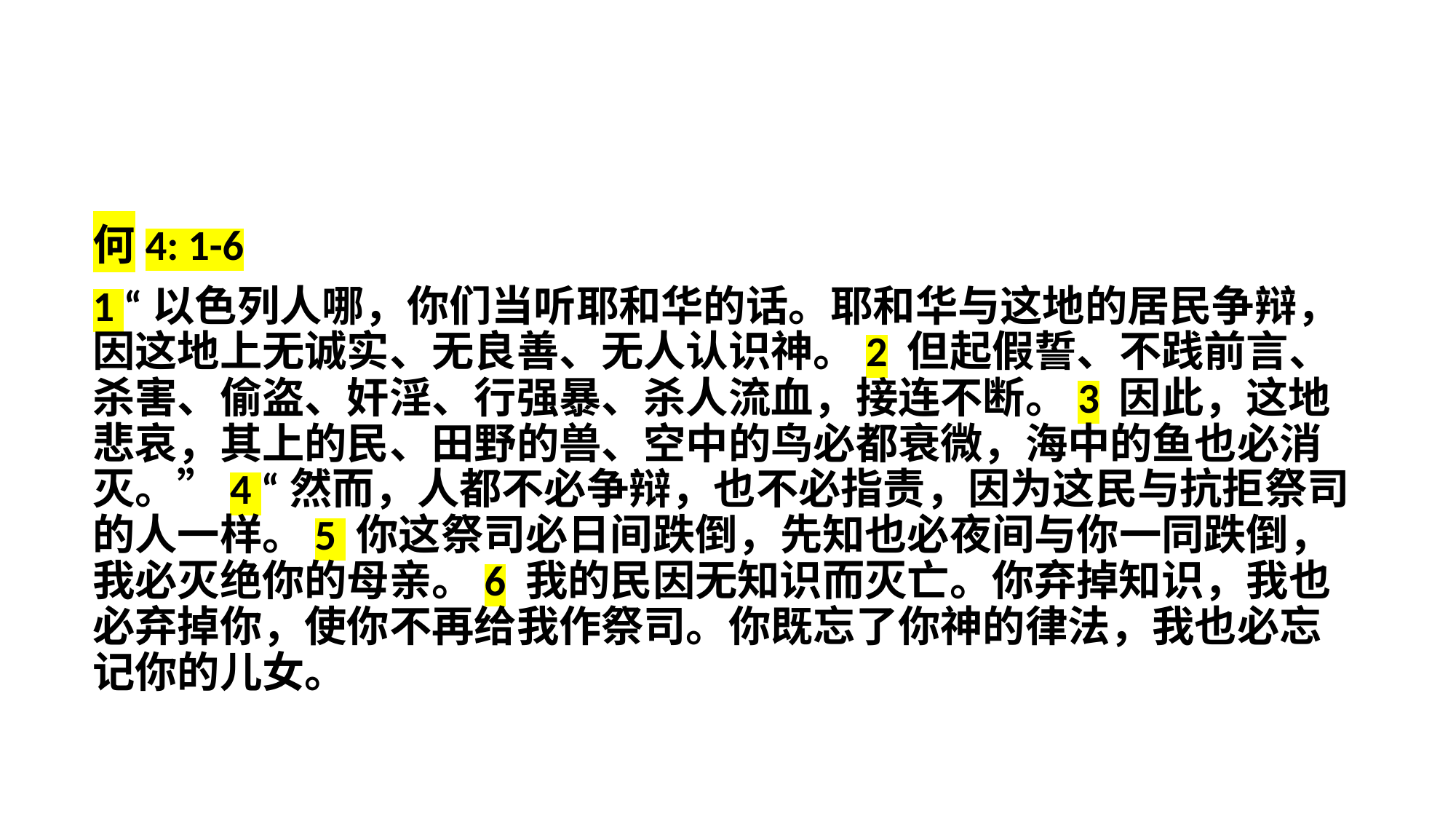

何4: 1-6
1 “以色列人哪，你们当听耶和华的话。耶和华与这地的居民争辩，因这地上无诚实、无良善、无人认识神。2 但起假誓、不践前言、杀害、偷盗、奸淫、行强暴、杀人流血，接连不断。3 因此，这地悲哀，其上的民、田野的兽、空中的鸟必都衰微，海中的鱼也必消灭。”4 “然而，人都不必争辩，也不必指责，因为这民与抗拒祭司的人一样。5 你这祭司必日间跌倒，先知也必夜间与你一同跌倒，我必灭绝你的母亲。6 我的民因无知识而灭亡。你弃掉知识，我也必弃掉你，使你不再给我作祭司。你既忘了你神的律法，我也必忘记你的儿女。